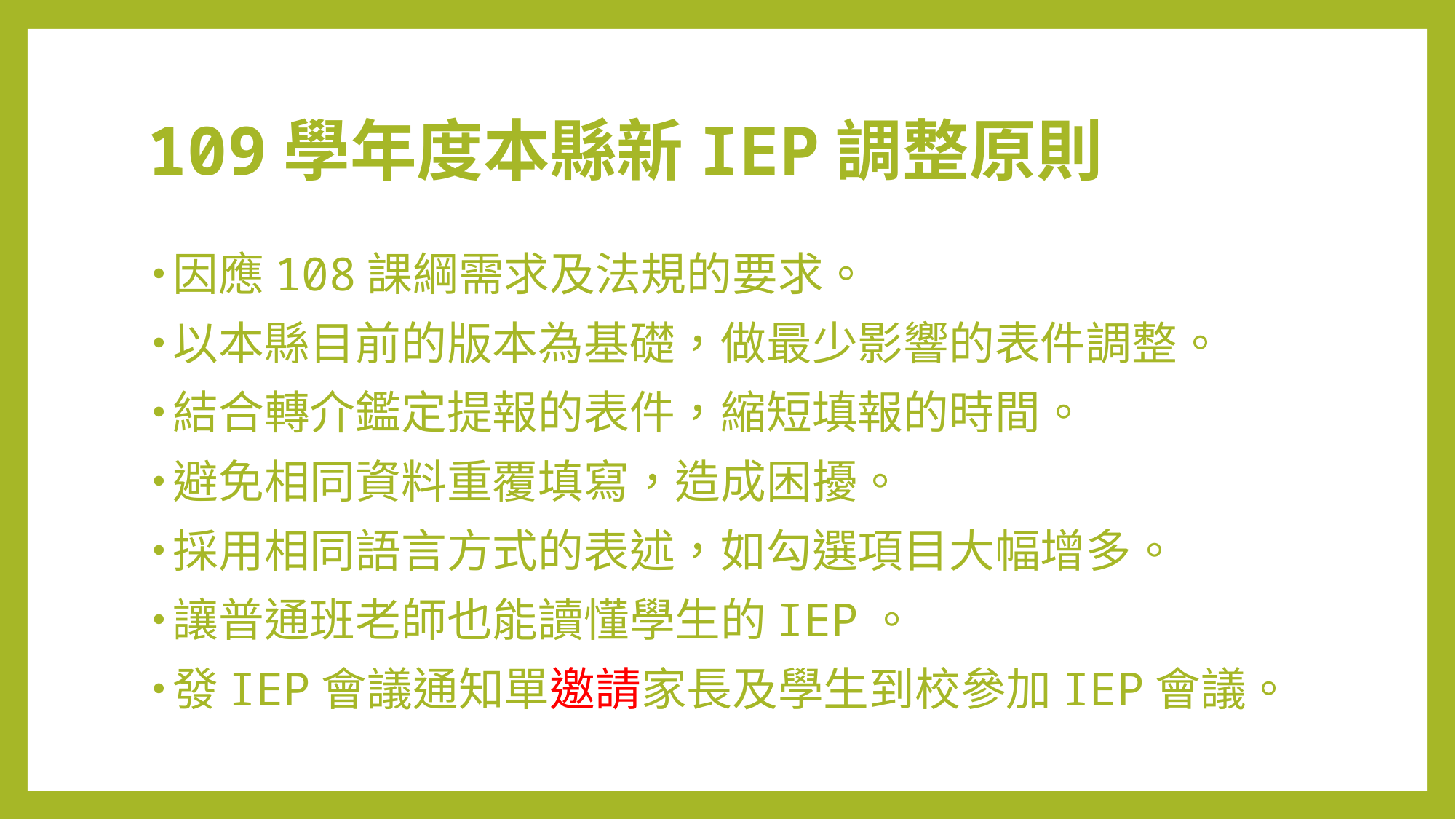

# 109學年度本縣新IEP調整原則
因應108課綱需求及法規的要求。
以本縣目前的版本為基礎，做最少影響的表件調整。
結合轉介鑑定提報的表件，縮短填報的時間。
避免相同資料重覆填寫，造成困擾。
採用相同語言方式的表述，如勾選項目大幅增多。
讓普通班老師也能讀懂學生的IEP。
發IEP會議通知單邀請家長及學生到校參加IEP會議。